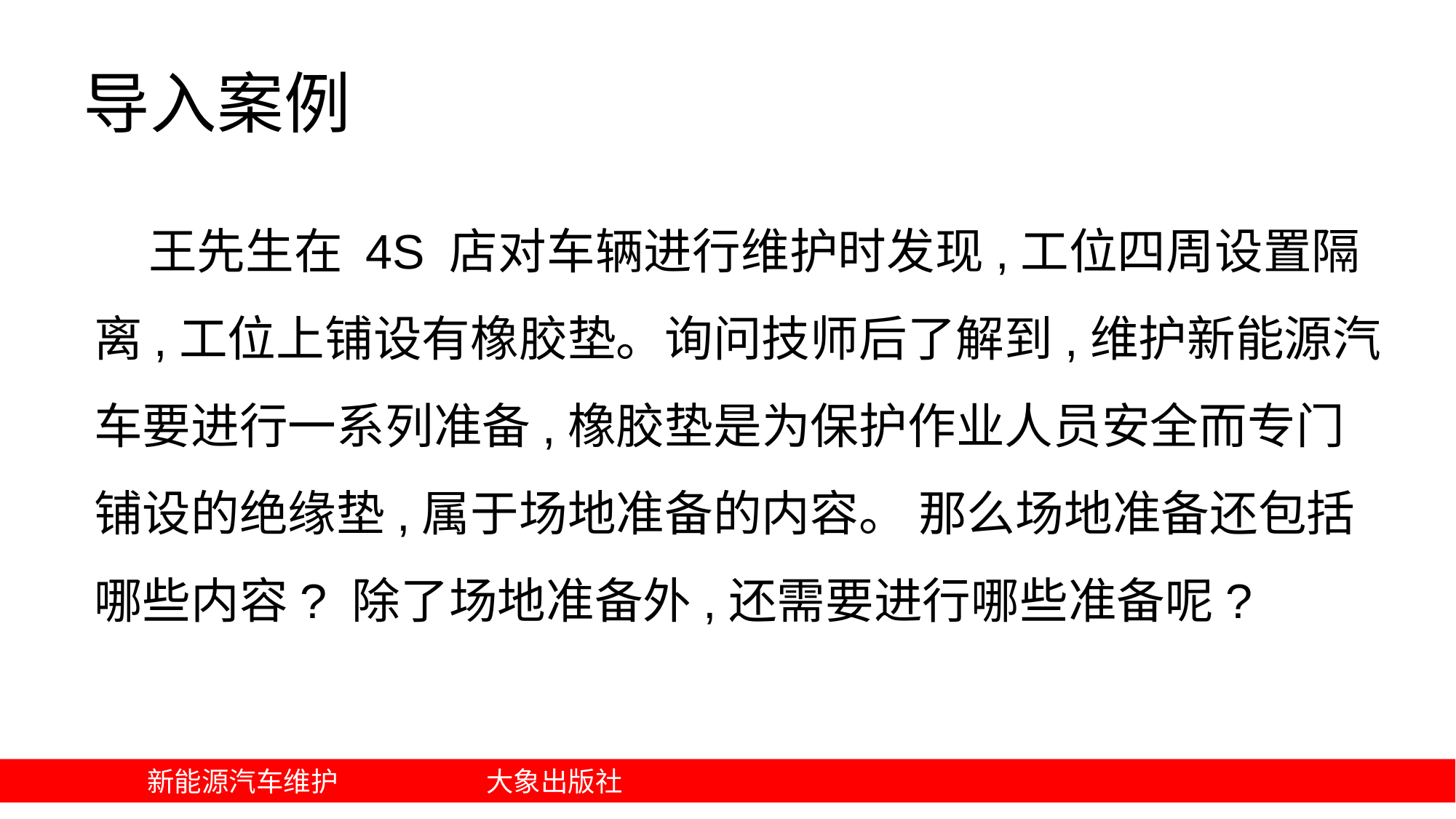

# 导入案例
王先生在 4S 店对车辆进行维护时发现,工位四周设置隔离,工位上铺设有橡胶垫。询问技师后了解到,维护新能源汽车要进行一系列准备,橡胶垫是为保护作业人员安全而专门铺设的绝缘垫,属于场地准备的内容。 那么场地准备还包括哪些内容? 除了场地准备外,还需要进行哪些准备呢?